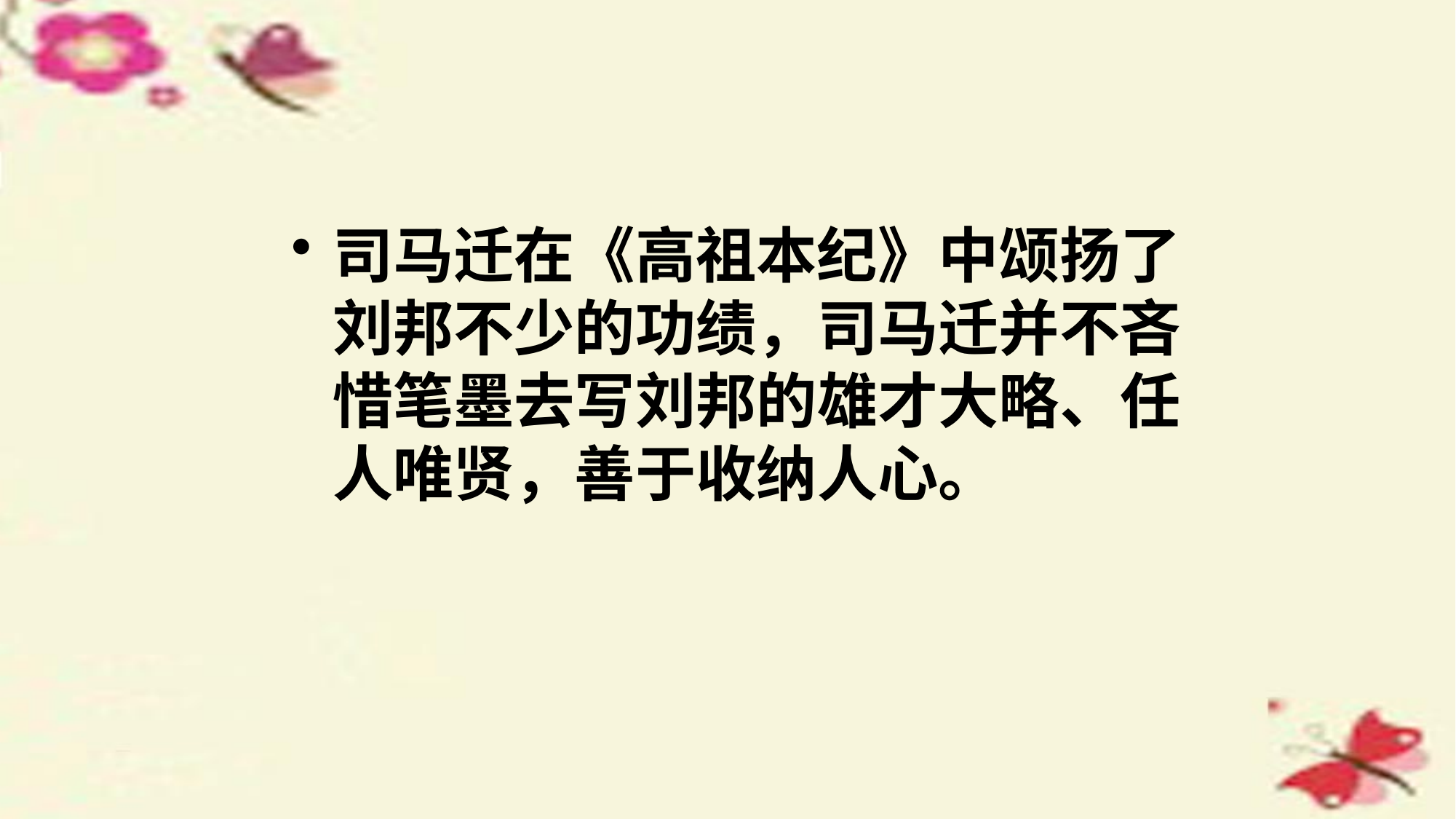

司马迁在《高祖本纪》中颂扬了刘邦不少的功绩，司马迁并不吝惜笔墨去写刘邦的雄才大略、任人唯贤，善于收纳人心。